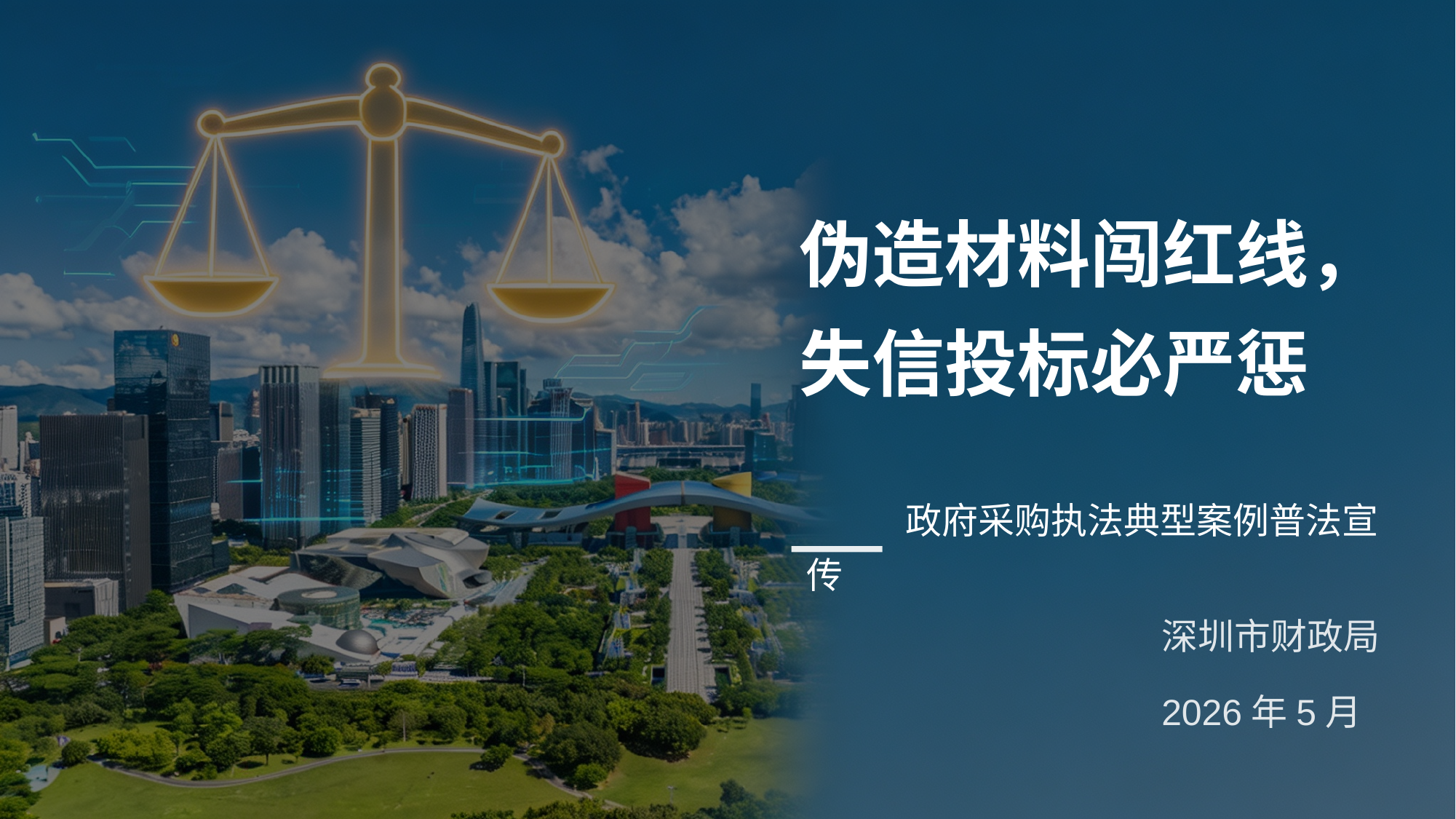

伪造材料闯红线，失信投标必严惩
           政府采购执法典型案例普法宣传

深圳市财政局
2026年5月